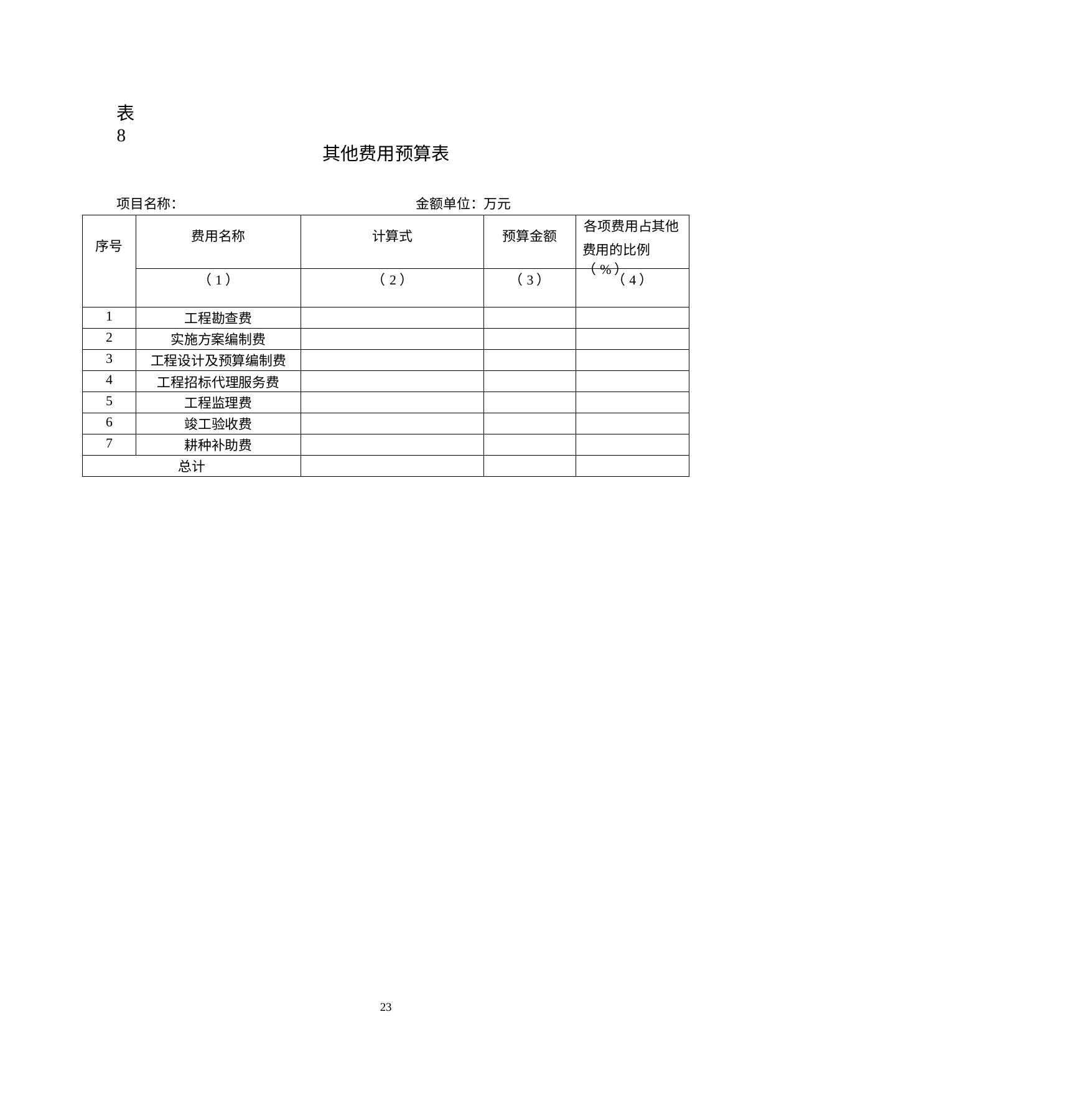

表 8
其他费用预算表
项目名称：
金额单位：万元
| 序号 | 费用名称 | 计算式 | 预算金额 | 各项费用占其他 费用的比例（%） |
| --- | --- | --- | --- | --- |
|  | （1） | （2） | （3） | （4） |
| 1 | 工程勘查费 |  |  |  |
| 2 | 实施方案编制费 |  |  |  |
| 3 | 工程设计及预算编制费 |  |  |  |
| 4 | 工程招标代理服务费 |  |  |  |
| 5 | 工程监理费 |  |  |  |
| 6 | 竣工验收费 |  |  |  |
| 7 | 耕种补助费 |  |  |  |
| 总计 |  |  |  |  |
23